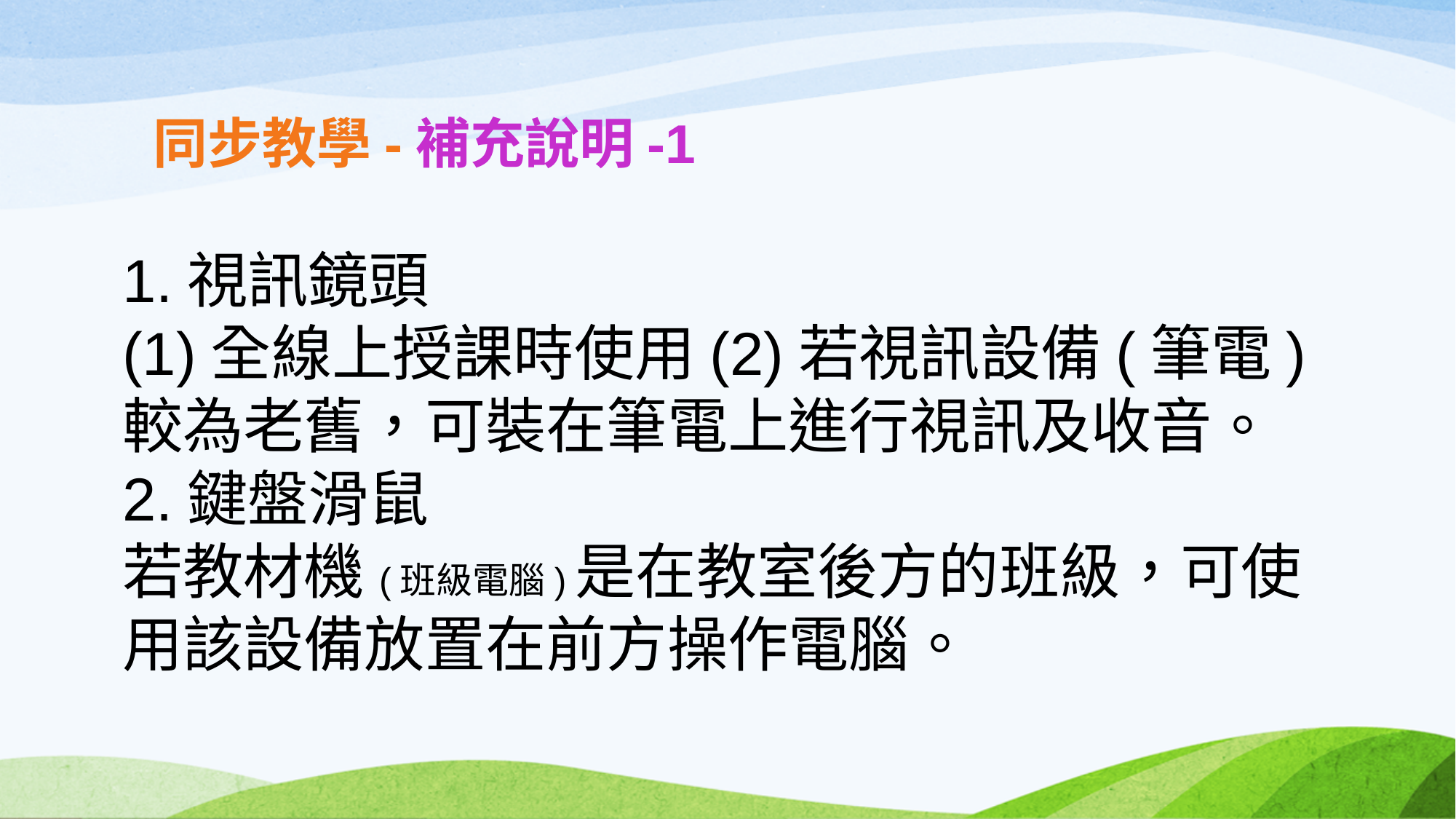

# 同步教學-補充說明-1
1.視訊鏡頭
(1)全線上授課時使用(2)若視訊設備(筆電)較為老舊，可裝在筆電上進行視訊及收音。
2.鍵盤滑鼠
若教材機(班級電腦)是在教室後方的班級，可使用該設備放置在前方操作電腦。